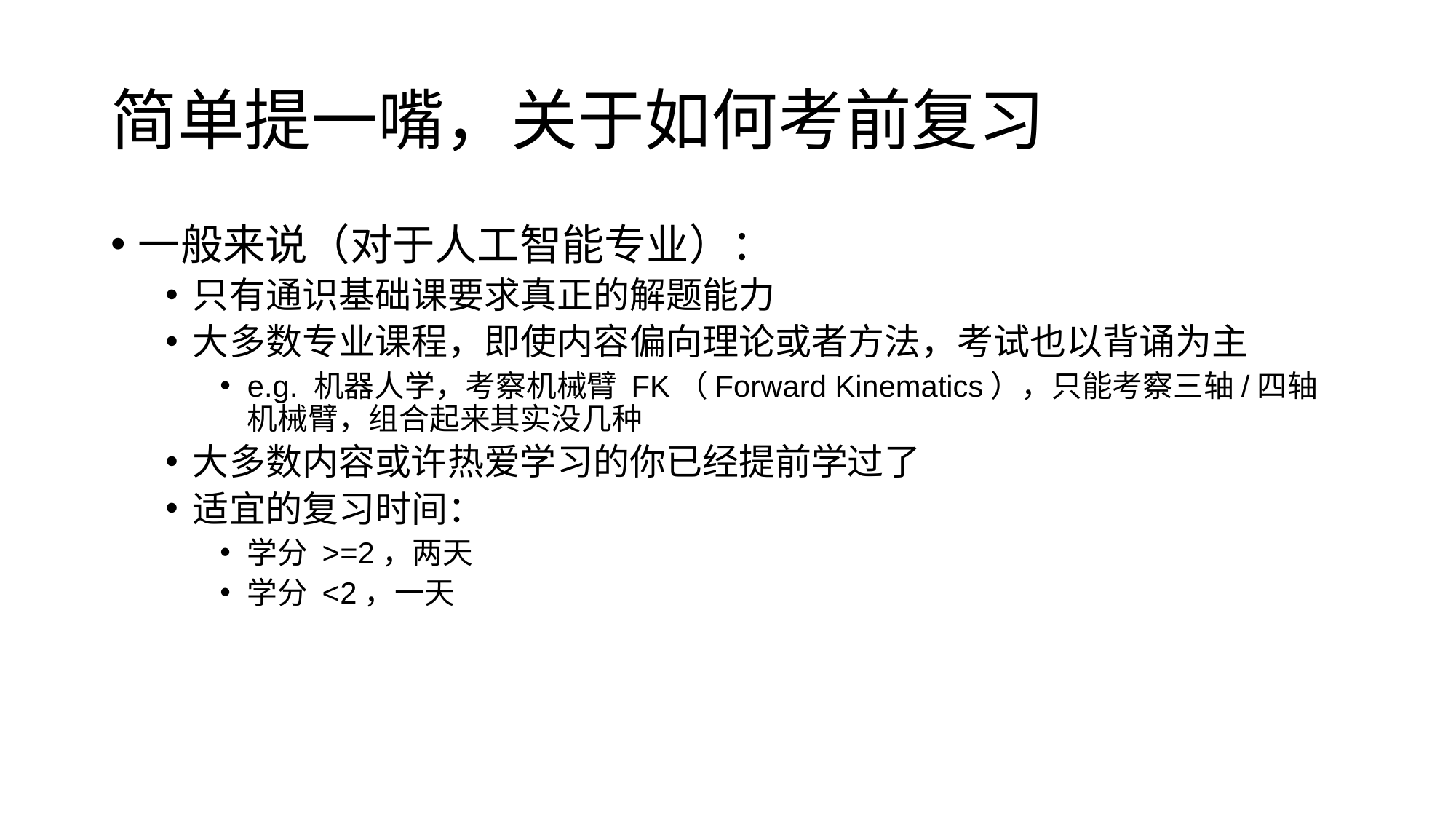

# 简单提一嘴，关于如何考前复习
一般来说（对于人工智能专业）：
只有通识基础课要求真正的解题能力
大多数专业课程，即使内容偏向理论或者方法，考试也以背诵为主
e.g. 机器人学，考察机械臂 FK（Forward Kinematics），只能考察三轴/四轴机械臂，组合起来其实没几种
大多数内容或许热爱学习的你已经提前学过了
适宜的复习时间：
学分 >=2，两天
学分 <2，一天